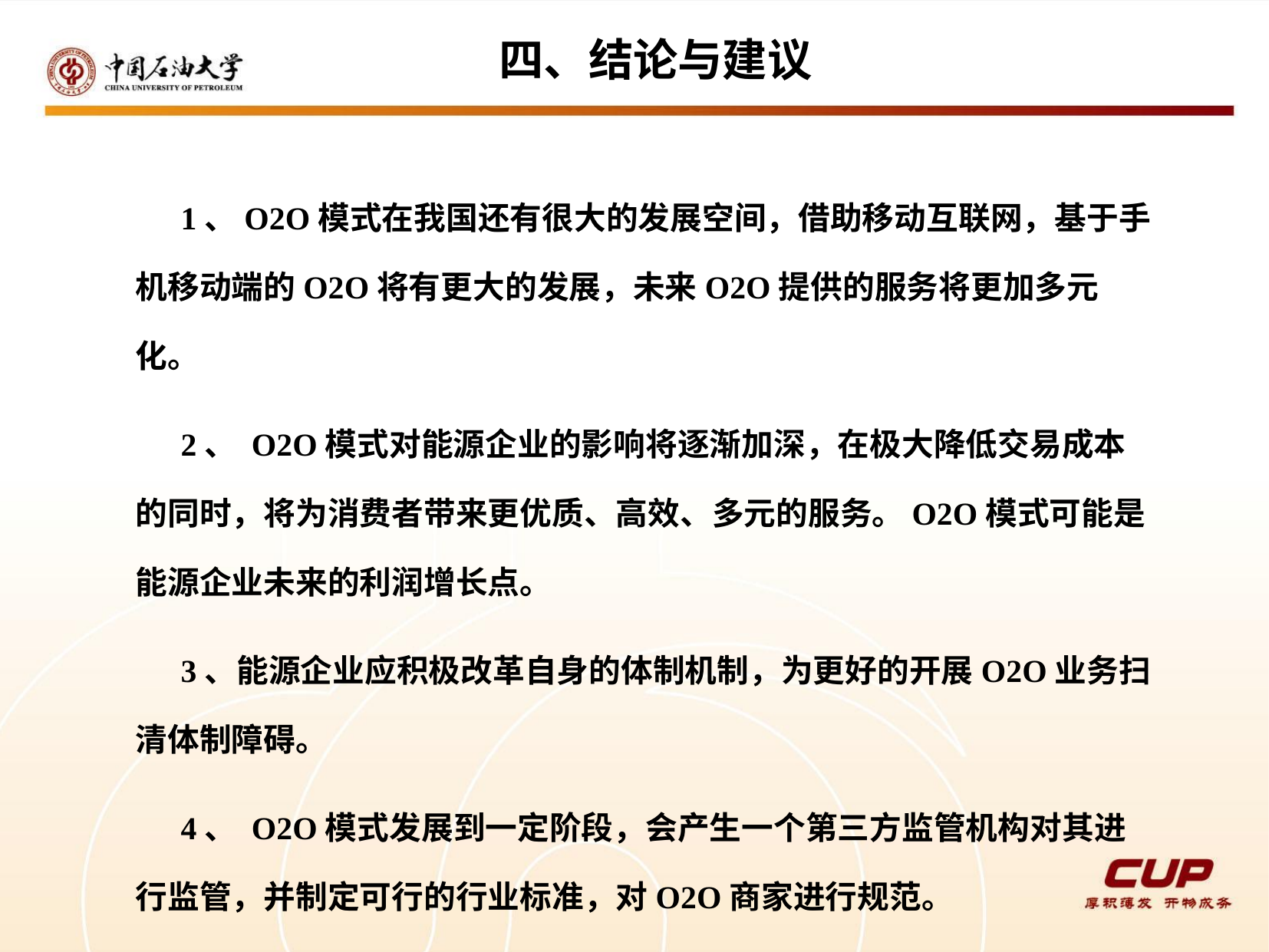

四、结论与建议
1、O2O模式在我国还有很大的发展空间，借助移动互联网，基于手机移动端的O2O将有更大的发展，未来O2O提供的服务将更加多元化。
2、 O2O模式对能源企业的影响将逐渐加深，在极大降低交易成本的同时，将为消费者带来更优质、高效、多元的服务。O2O模式可能是能源企业未来的利润增长点。
3、能源企业应积极改革自身的体制机制，为更好的开展O2O业务扫清体制障碍。
4、 O2O模式发展到一定阶段，会产生一个第三方监管机构对其进行监管，并制定可行的行业标准，对O2O商家进行规范。